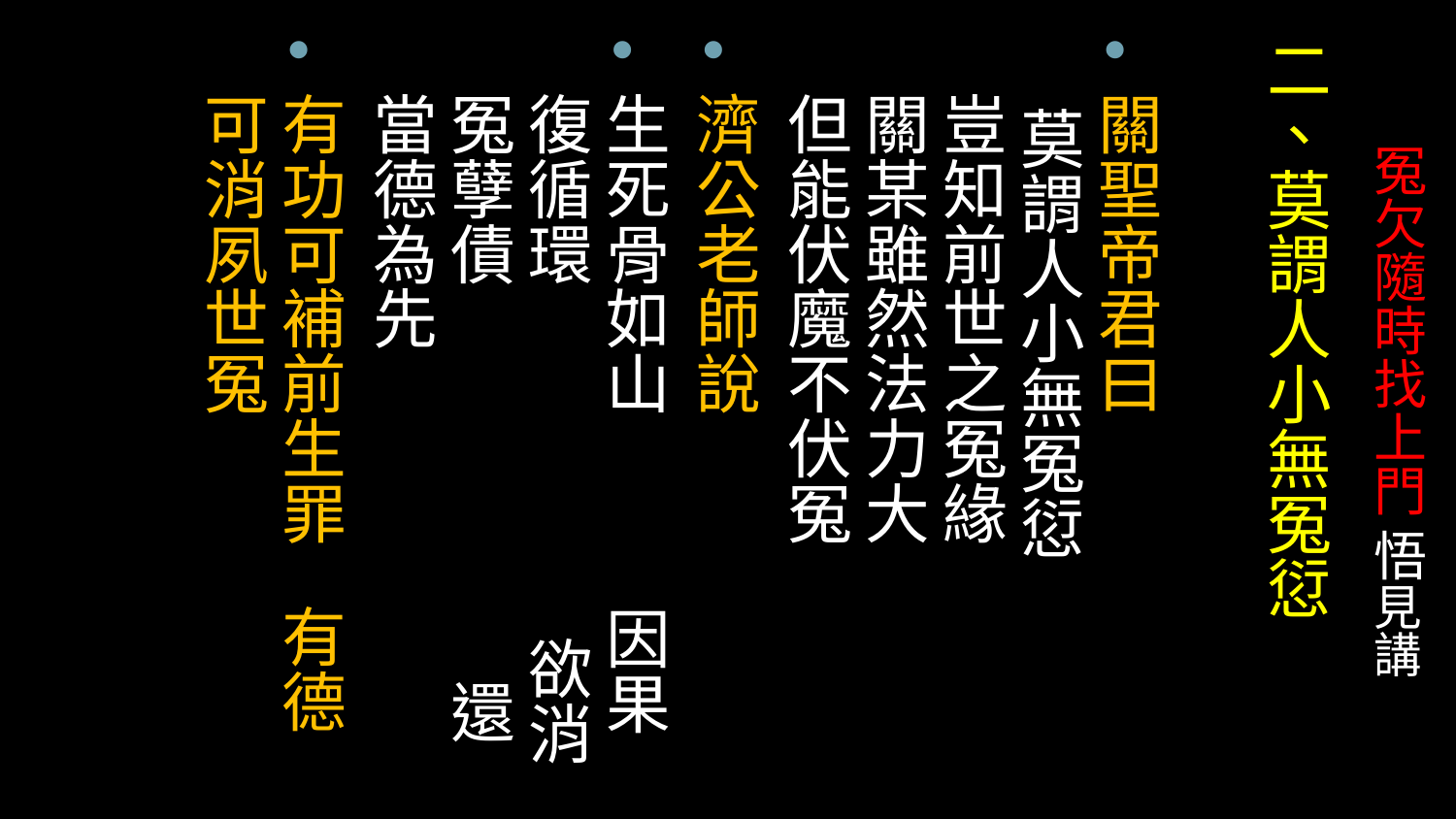

二、莫謂人小無冤愆
關聖帝君曰                           莫謂人小無冤愆                豈知前世之冤緣              關某雖然法力大             但能伏魔不伏冤
濟公老師說
生死骨如山             因果復循環                        欲消冤孽債                           還當德為先
有功可補前生罪    有德可消夙世冤

# 冤欠隨時找上門 悟見講